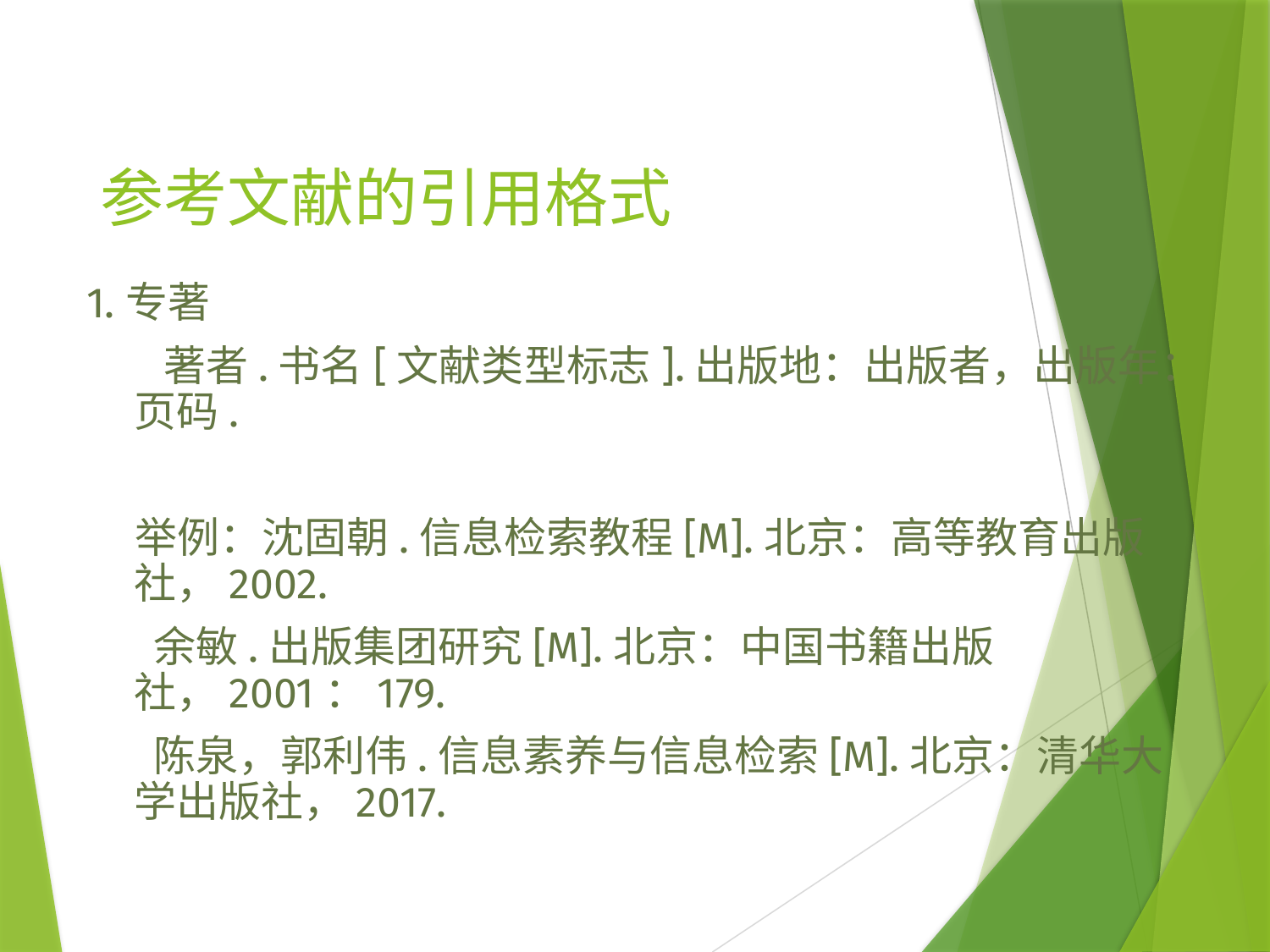

# 参考文献的引用格式
1.专著
       著者.书名[文献类型标志].出版地：出版者，出版年：页码.

    举例：沈固朝.信息检索教程[M].北京：高等教育出版社，2002.
      余敏.出版集团研究[M].北京：中国书籍出版社，2001：179.
      陈泉，郭利伟.信息素养与信息检索[M].北京：清华大学出版社，2017.